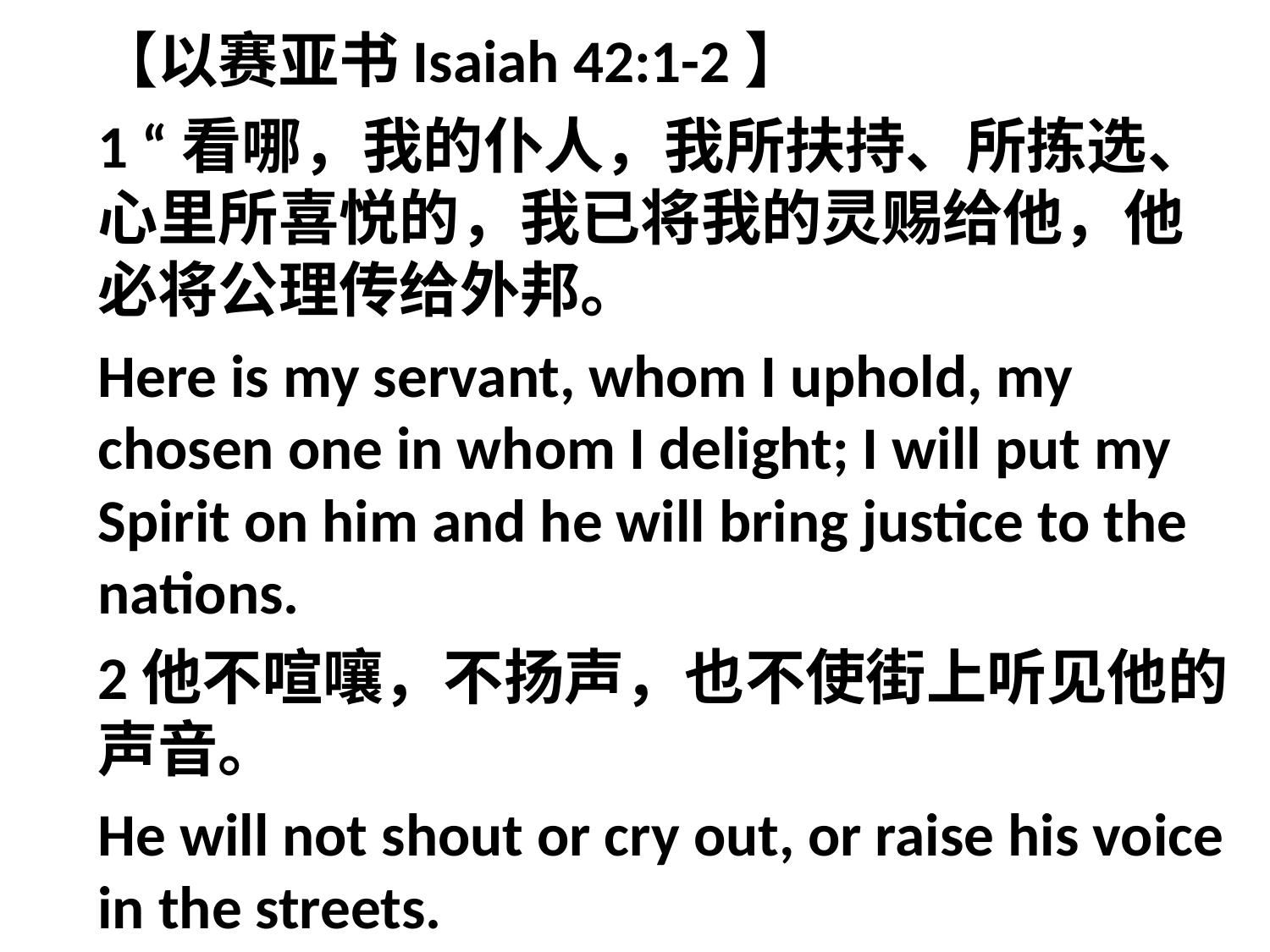

【以赛亚书Isaiah 42:1-2】
1 “看哪，我的仆人，我所扶持、所拣选、心里所喜悦的，我已将我的灵赐给他，他必将公理传给外邦。
Here is my servant, whom I uphold, my chosen one in whom I delight; I will put my Spirit on him and he will bring justice to the nations.
2他不喧嚷，不扬声，也不使街上听见他的声音。
He will not shout or cry out, or raise his voice in the streets.